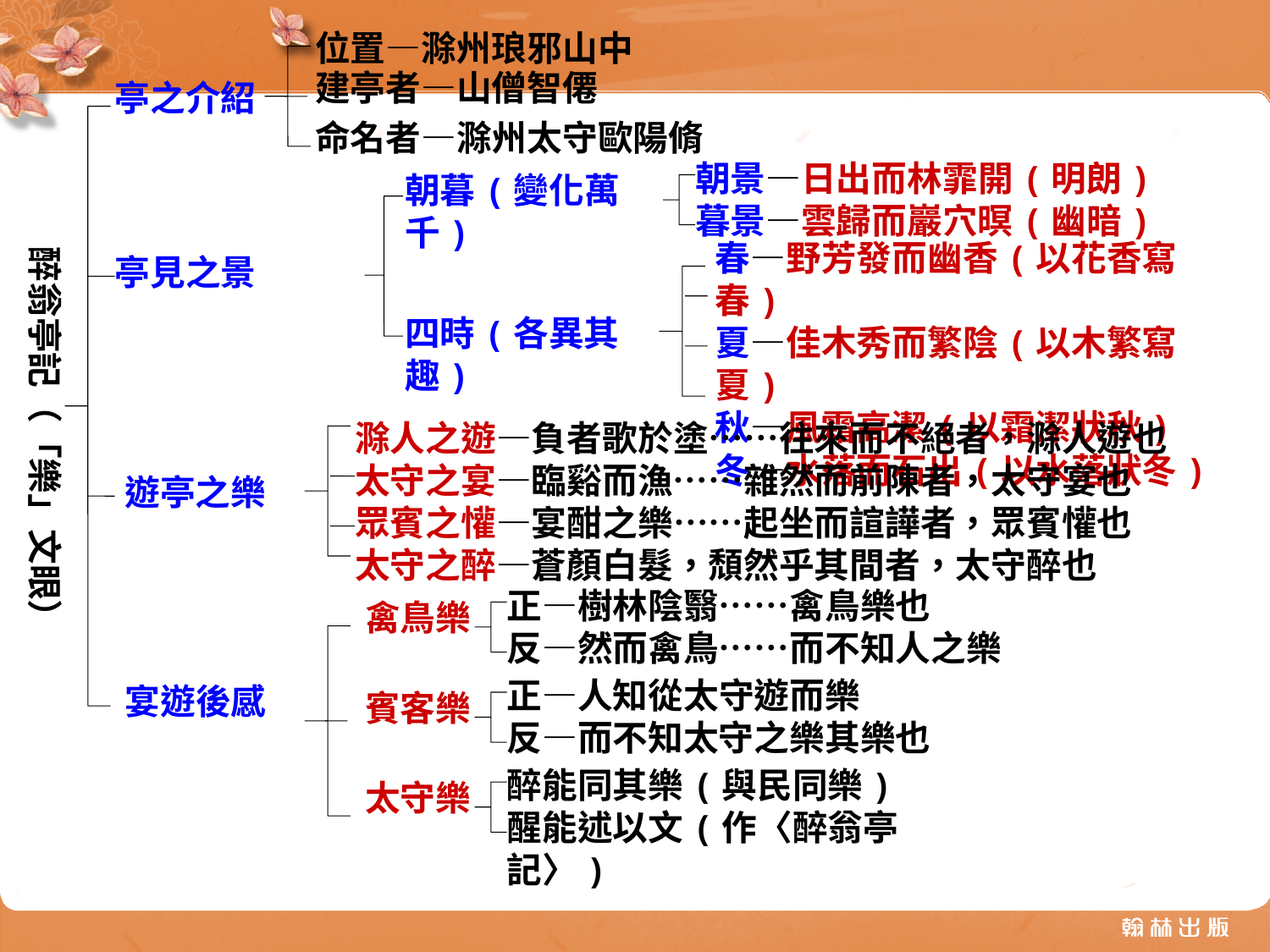

位置—滁州琅邪山中

建亭者—山僧智僊
亭之介紹

命名者—滁州太守歐陽脩
朝景—日出而林霏開(明朗)
暮景—雲歸而巖穴暝(幽暗)
朝暮(變化萬千)

醉翁亭記（「樂」文眼）

春—野芳發而幽香(以花香寫春)
夏—佳木秀而繁陰(以木繁寫夏)
秋—風霜高潔(以霜潔狀秋)
冬—水落而石出(以水落狀冬)
亭見之景

四時(各異其趣)

滁人之遊—負者歌於塗……往來而不絕者，滁人遊也
太守之宴—臨谿而漁……雜然而前陳者，太守宴也
眾賓之懽—宴酣之樂……起坐而諠譁者，眾賓懽也
太守之醉—蒼顏白髮，頹然乎其間者，太守醉也

遊亭之樂

正—樹林陰翳……禽鳥樂也
反—然而禽鳥……而不知人之樂
禽鳥樂

正—人知從太守遊而樂
反—而不知太守之樂其樂也
宴遊後感
賓客樂

醉能同其樂(與民同樂)
醒能述以文(作〈醉翁亭記〉)
太守樂